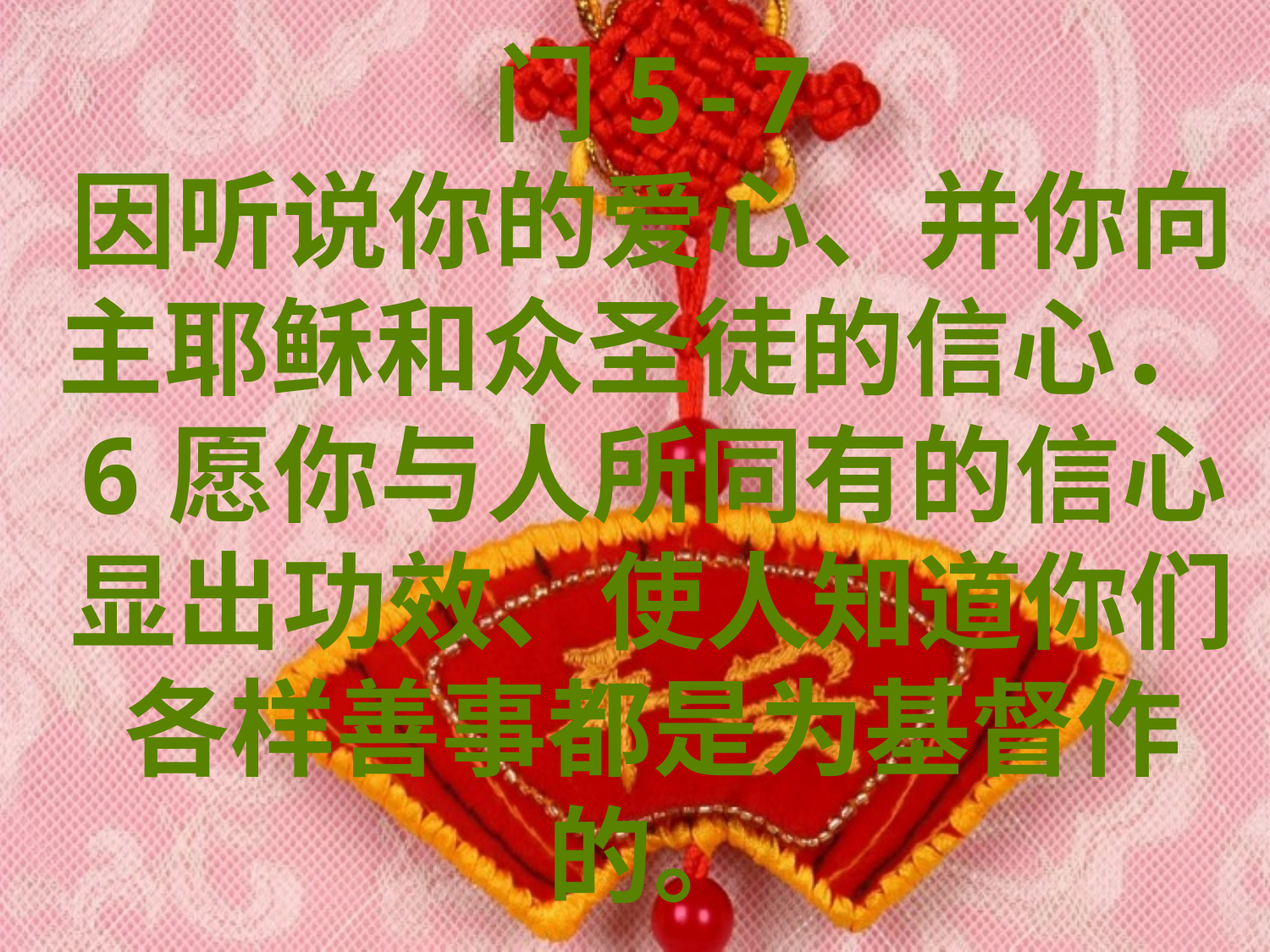

门5-7
因听说你的爱心、并你向主耶稣和众圣徒的信心．6愿你与人所同有的信心显出功效、使人知道你们各样善事都是为基督作的。